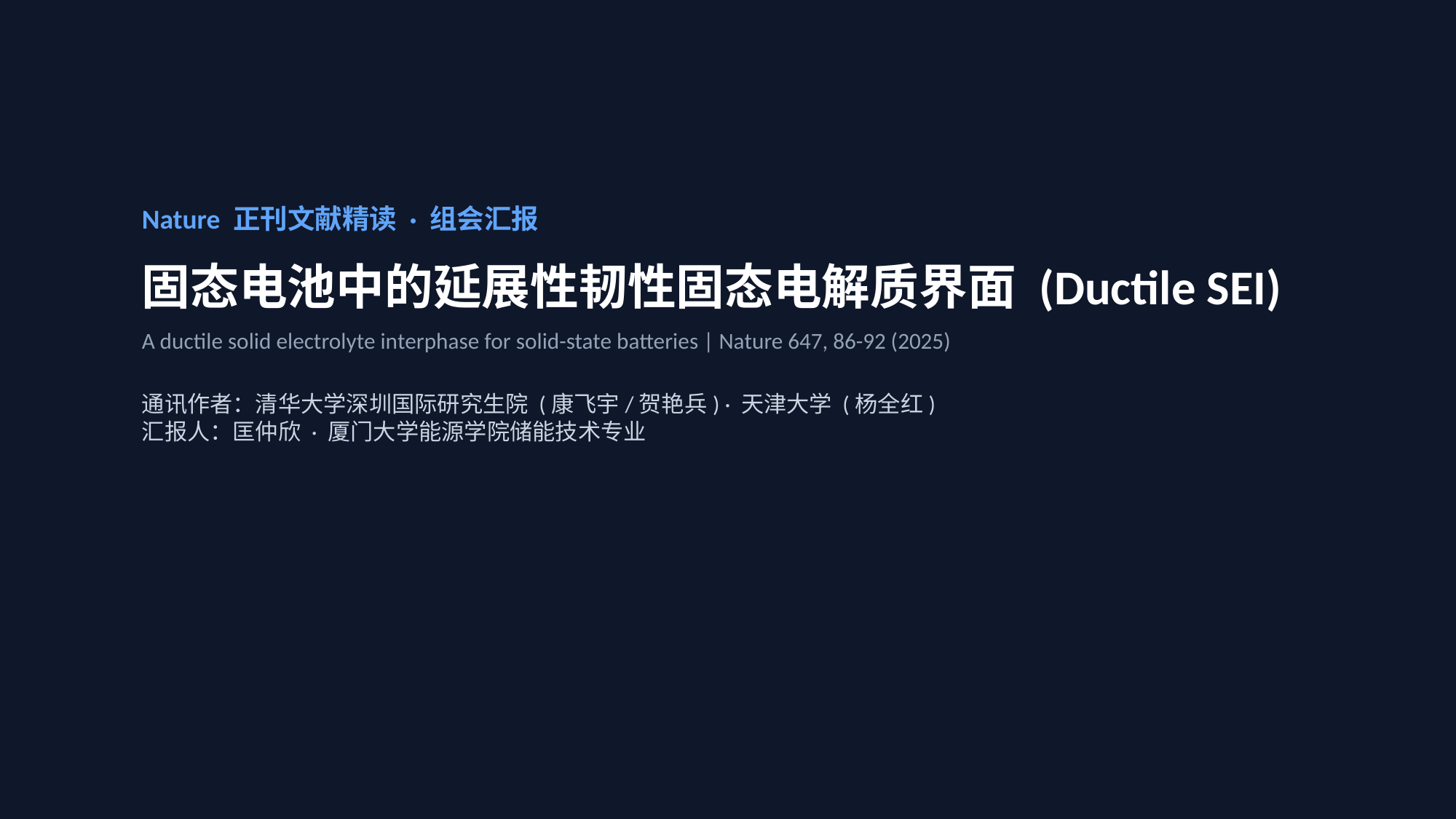

Nature 正刊文献精读 · 组会汇报
固态电池中的延展性韧性固态电解质界面 (Ductile SEI)
A ductile solid electrolyte interphase for solid-state batteries | Nature 647, 86-92 (2025)
通讯作者：清华大学深圳国际研究生院 (康飞宇/贺艳兵) · 天津大学 (杨全红)
汇报人：匡仲欣 · 厦门大学能源学院储能技术专业